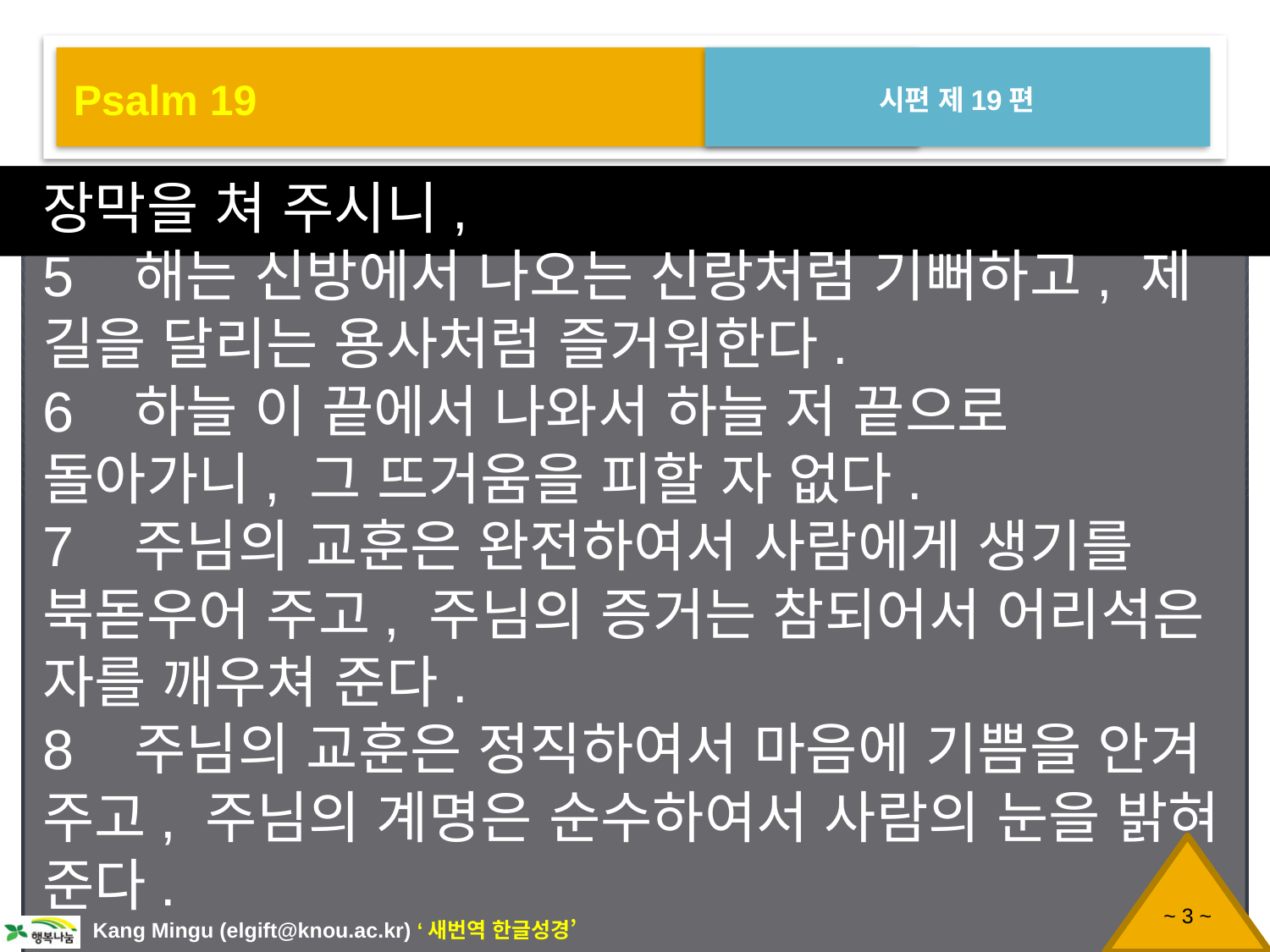

Psalm 19
시편 제19편
장막을 쳐 주시니,
5   해는 신방에서 나오는 신랑처럼 기뻐하고, 제 길을 달리는 용사처럼 즐거워한다.
6   하늘 이 끝에서 나와서 하늘 저 끝으로 돌아가니, 그 뜨거움을 피할 자 없다.
7   주님의 교훈은 완전하여서 사람에게 생기를 북돋우어 주고, 주님의 증거는 참되어서 어리석은 자를 깨우쳐 준다.
8   주님의 교훈은 정직하여서 마음에 기쁨을 안겨 주고, 주님의 계명은 순수하여서 사람의 눈을 밝혀 준다.